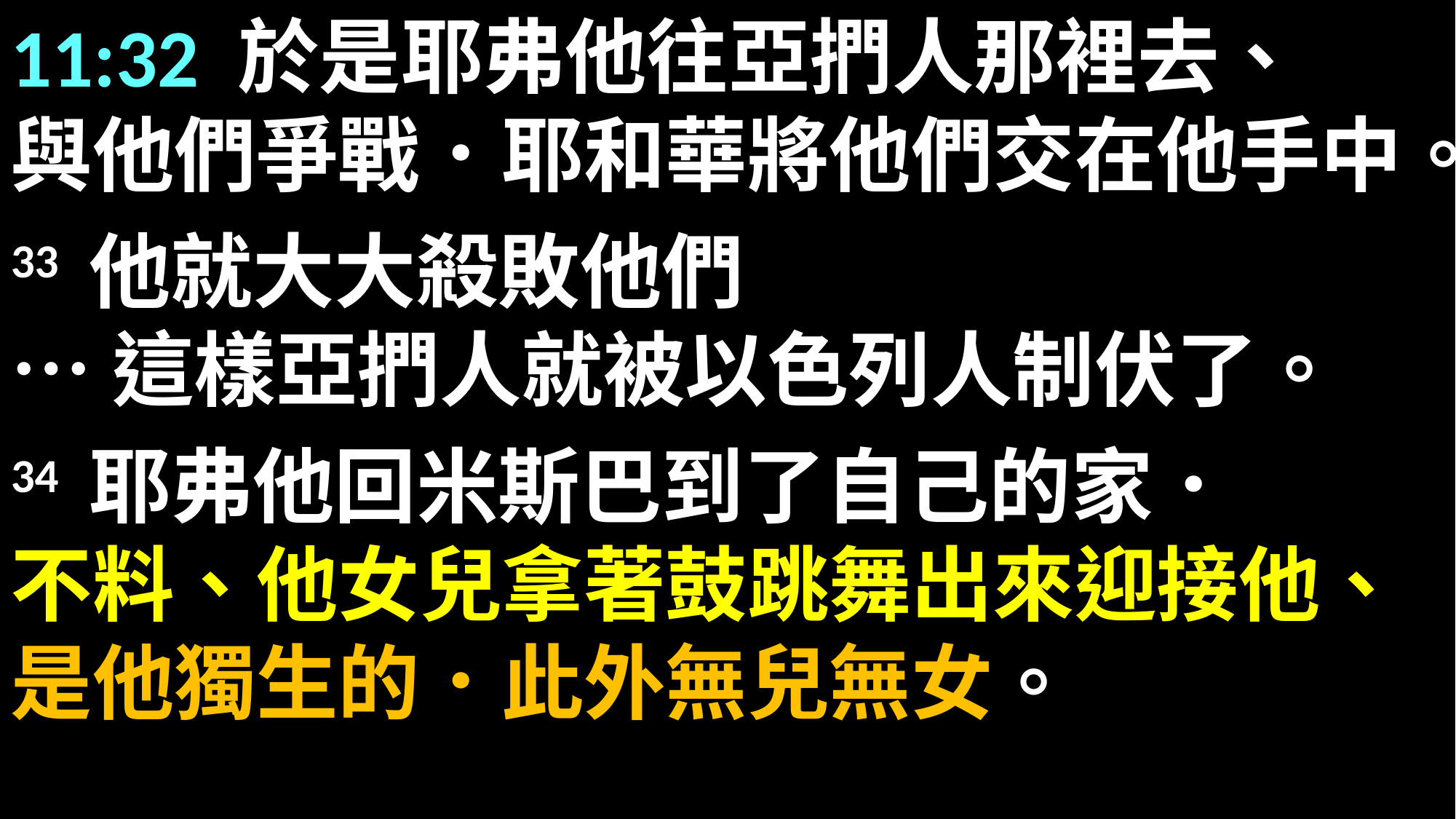

11:32 於是耶弗他往亞捫人那裡去、
與他們爭戰．耶和華將他們交在他手中。
33 他就大大殺敗他們
…這樣亞捫人就被以色列人制伏了。
34 耶弗他回米斯巴到了自己的家．
不料、他女兒拿著鼓跳舞出來迎接他、
是他獨生的．此外無兒無女。